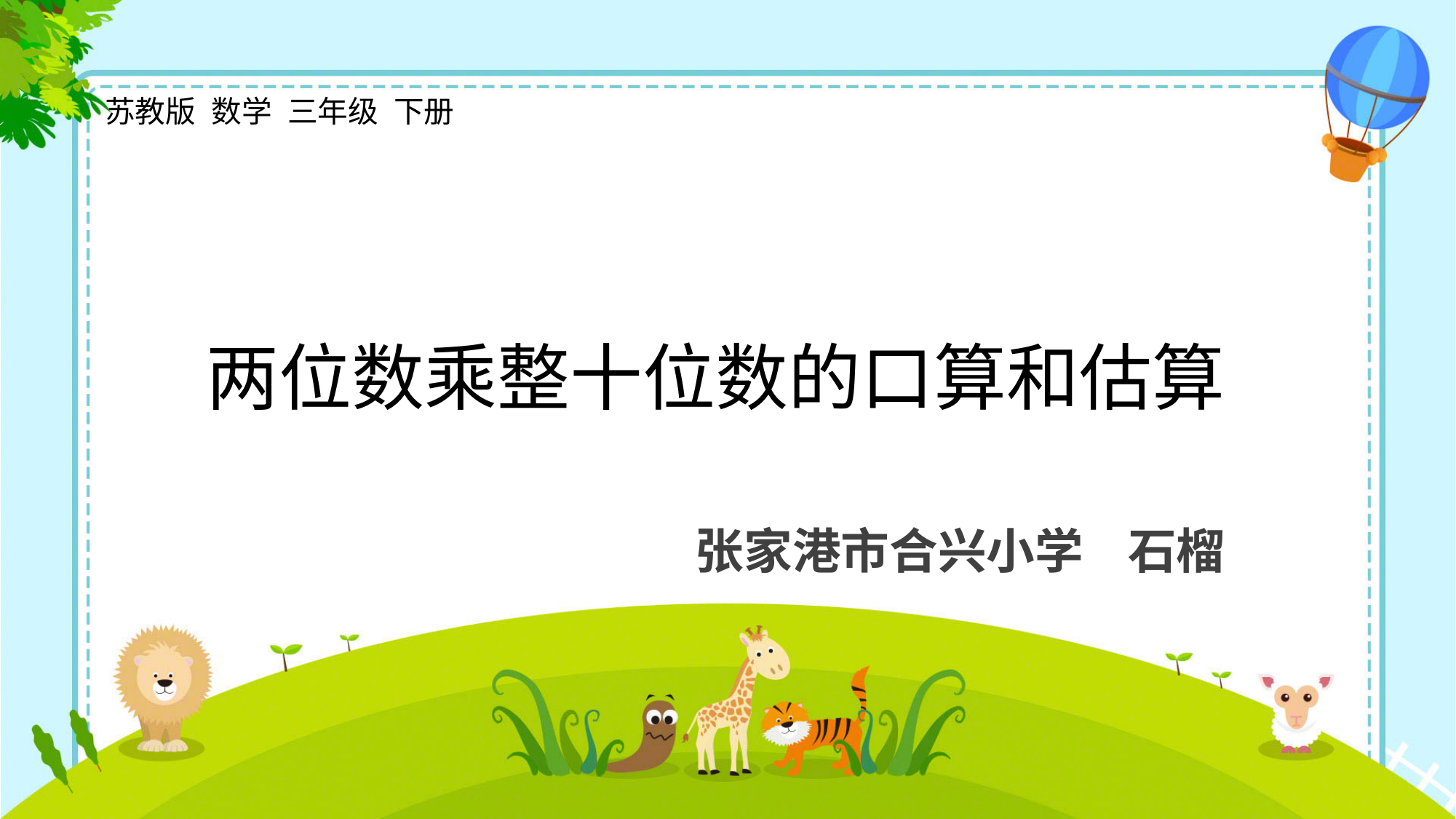

苏教版  数学  三年级  下册

两位数乘整十位数的口算和估算

张家港市合兴小学    石榴